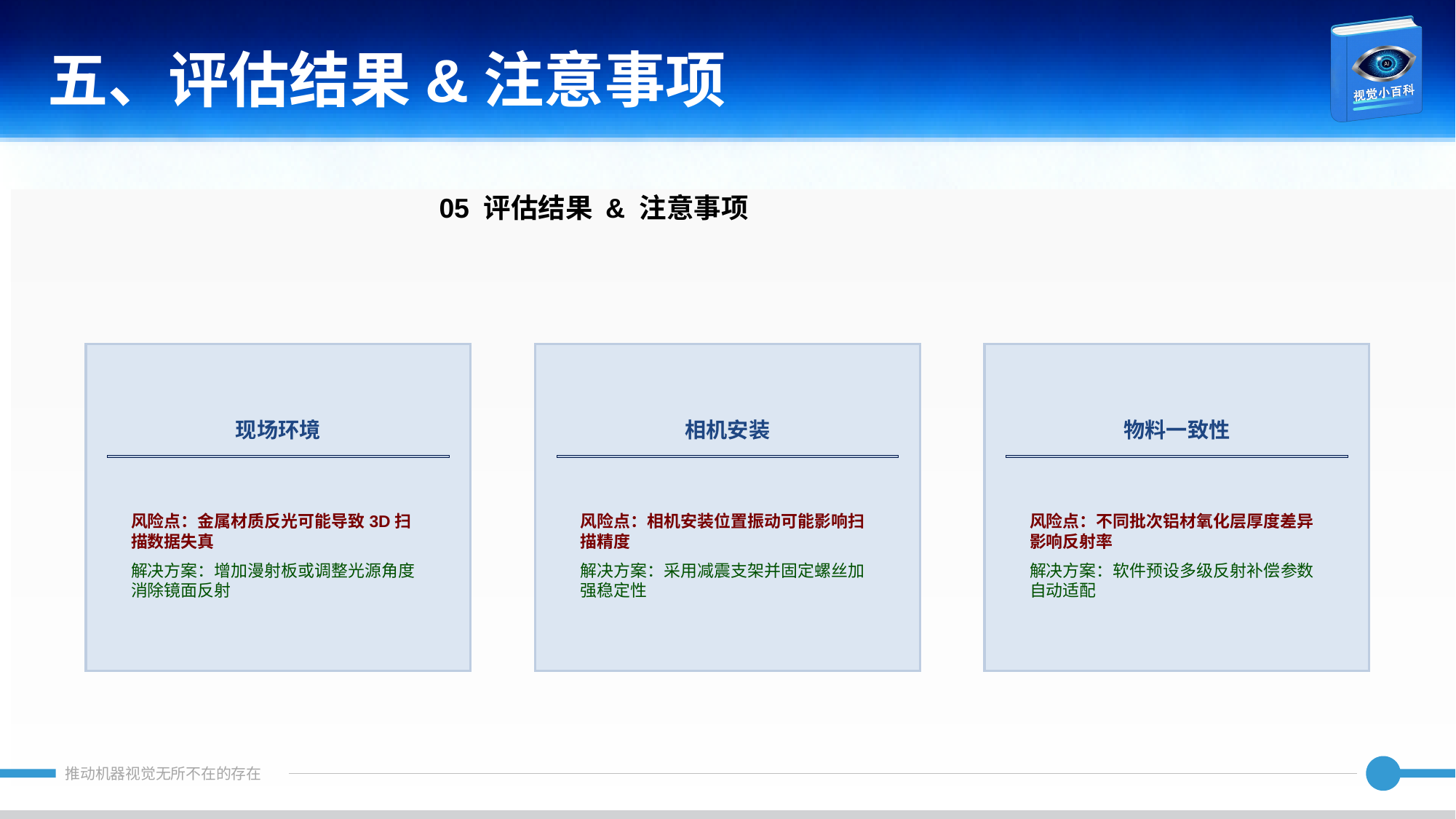

五、评估结果&注意事项

05 评估结果 & 注意事项

现场环境

相机安装

物料一致性

风险点：金属材质反光可能导致3D扫描数据失真
解决方案：增加漫射板或调整光源角度消除镜面反射

风险点：相机安装位置振动可能影响扫描精度
解决方案：采用减震支架并固定螺丝加强稳定性

风险点：不同批次铝材氧化层厚度差异影响反射率
解决方案：软件预设多级反射补偿参数自动适配
10